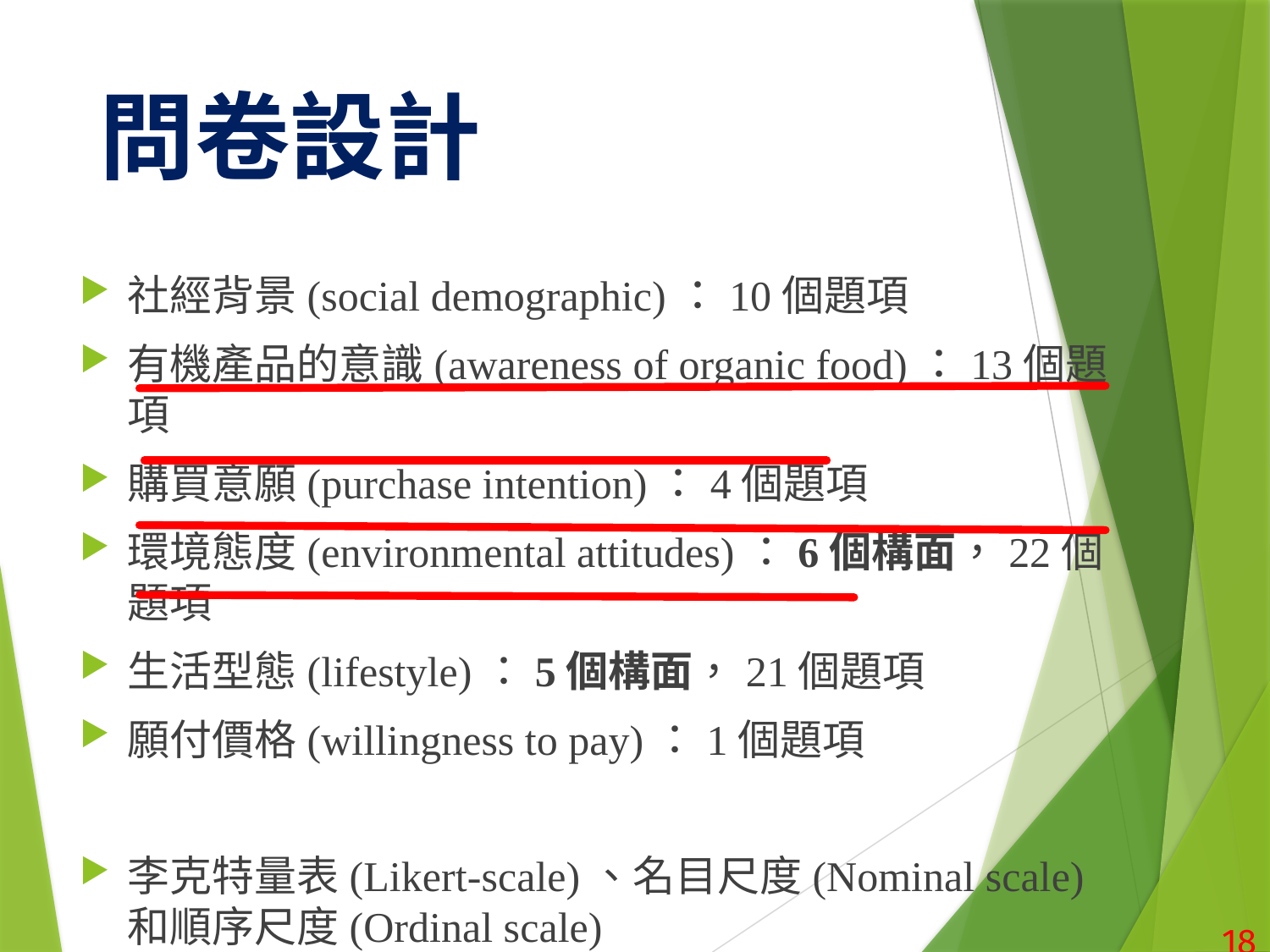

# 問卷設計
社經背景(social demographic)：10個題項
有機產品的意識(awareness of organic food)：13個題項
購買意願(purchase intention)：4個題項
環境態度(environmental attitudes)：6個構面，22個題項
生活型態(lifestyle)：5個構面，21個題項
願付價格(willingness to pay)：1個題項

李克特量表(Likert-scale)、名目尺度(Nominal scale)和順序尺度(Ordinal scale)

18